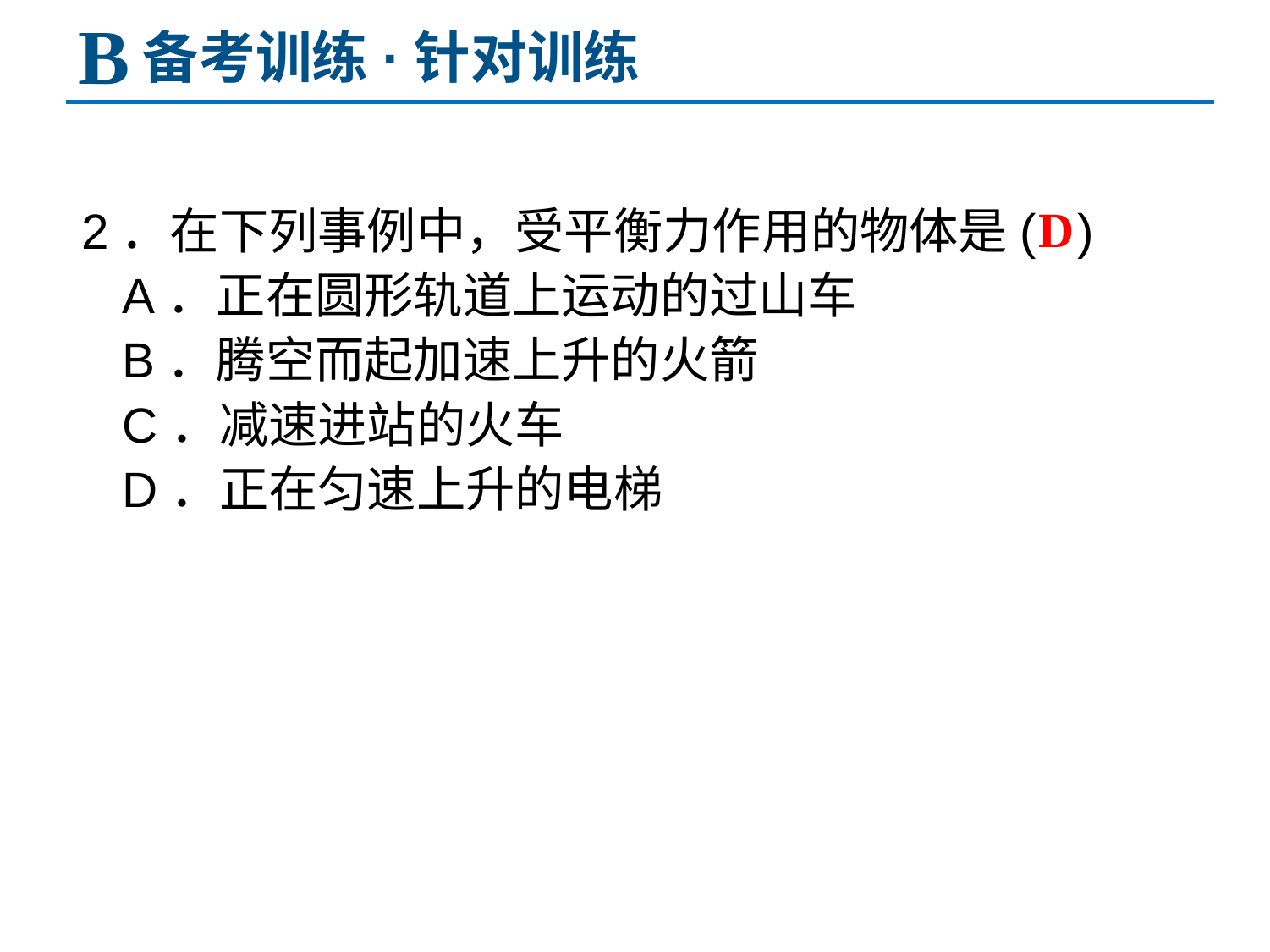

B
备考训练·针对训练

2．在下列事例中，受平衡力作用的物体是(   )
   A．正在圆形轨道上运动的过山车
   B．腾空而起加速上升的火箭
   C．减速进站的火车
   D．正在匀速上升的电梯
D